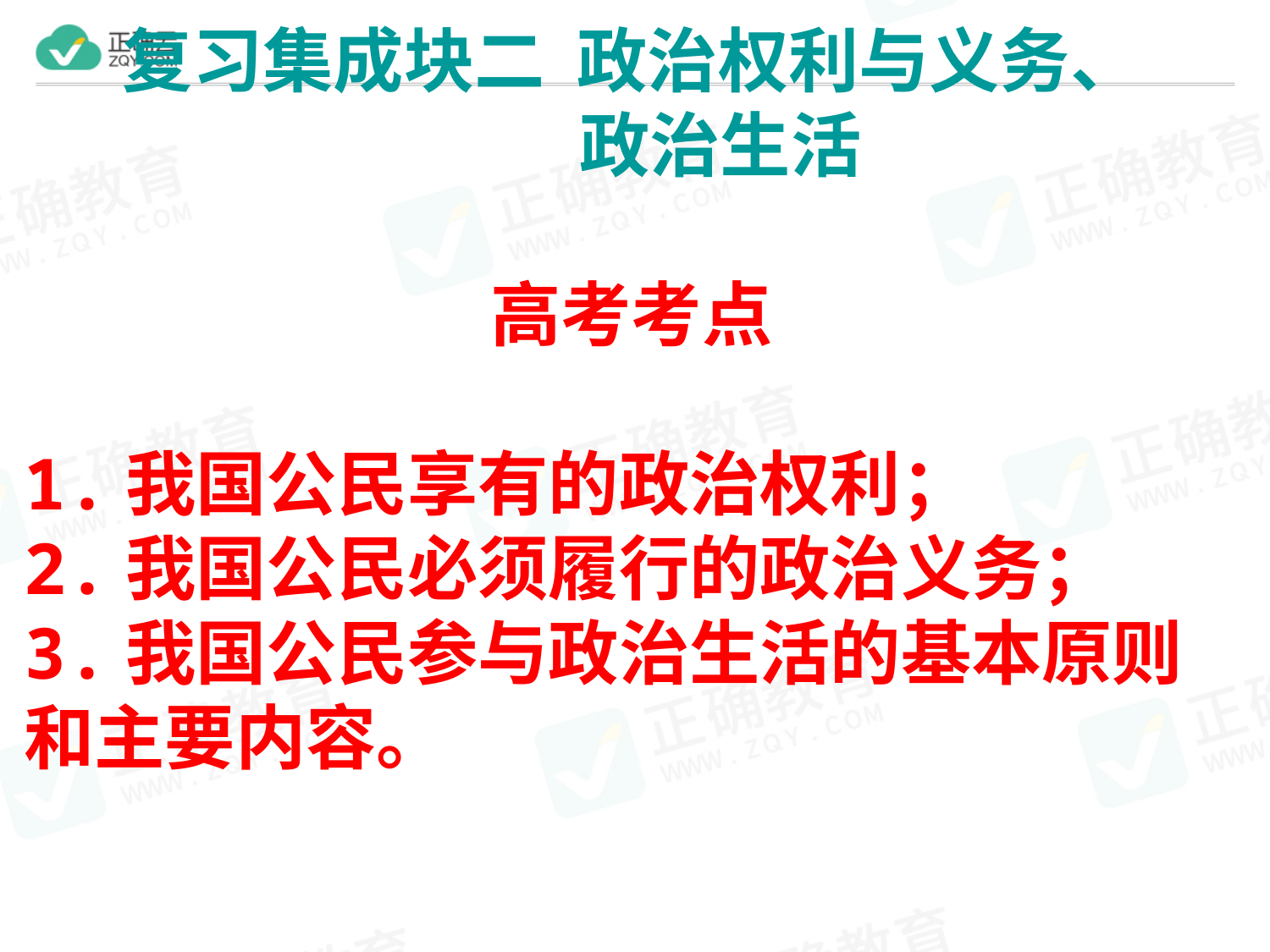

复习集成块二  政治权利与义务、
          政治生活

高考考点

1.我国公民享有的政治权利；
2.我国公民必须履行的政治义务；
3.我国公民参与政治生活的基本原则和主要内容。